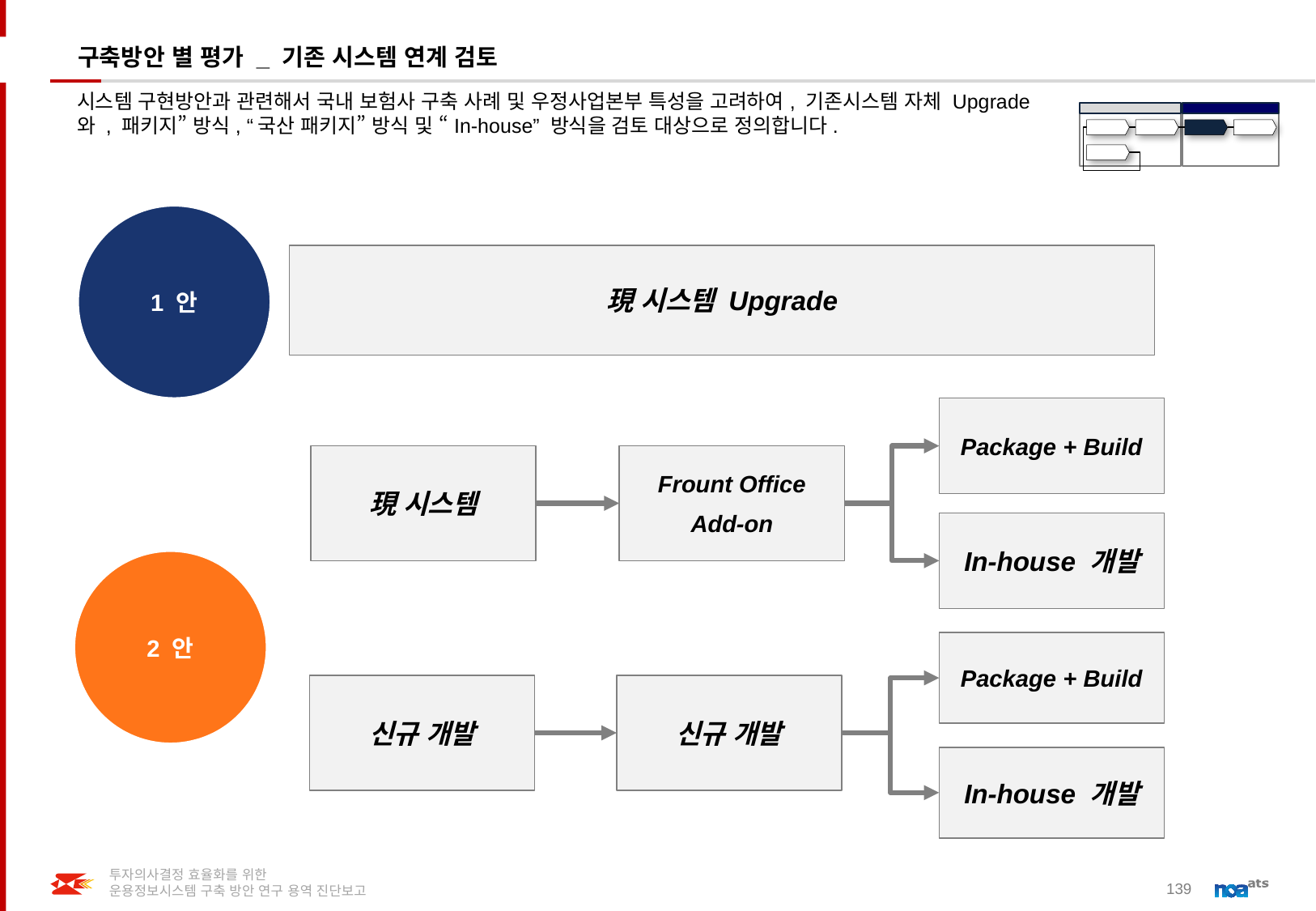

# 구축방안 별 평가 _ 기존 시스템 연계 검토
시스템 구현방안과 관련해서 국내 보험사 구축 사례 및 우정사업본부 특성을 고려하여, 기존시스템 자체 Upgrade와 , 패키지” 방식, “국산 패키지” 방식 및 “In-house” 방식을 검토 대상으로 정의합니다.

1 안
現 시스템 Upgrade
Package + Build
現 시스템
Frount Office
Add-on
In-house 개발
Package + Build
신규 개발
신규 개발
In-house 개발
2 안